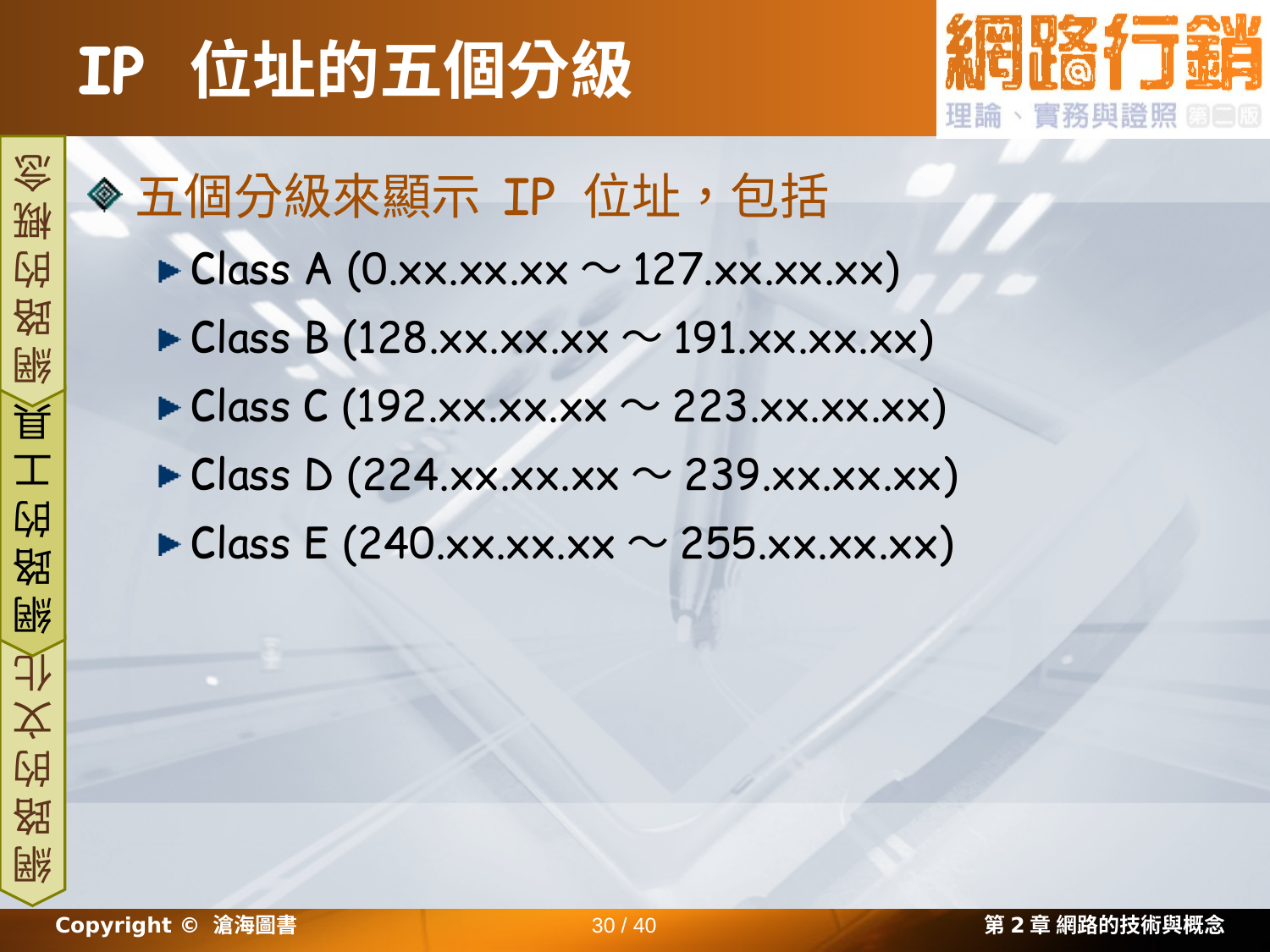

# IP 位址的五個分級
五個分級來顯示 IP 位址，包括
Class A (0.xx.xx.xx～127.xx.xx.xx)
Class B (128.xx.xx.xx～191.xx.xx.xx)
Class C (192.xx.xx.xx～223.xx.xx.xx)
Class D (224.xx.xx.xx～239.xx.xx.xx)
Class E (240.xx.xx.xx～255.xx.xx.xx)
網路的概念
網路的工具
網路的文化
Copyright © 滄海圖書
30 / 40
第2章 網路的技術與概念